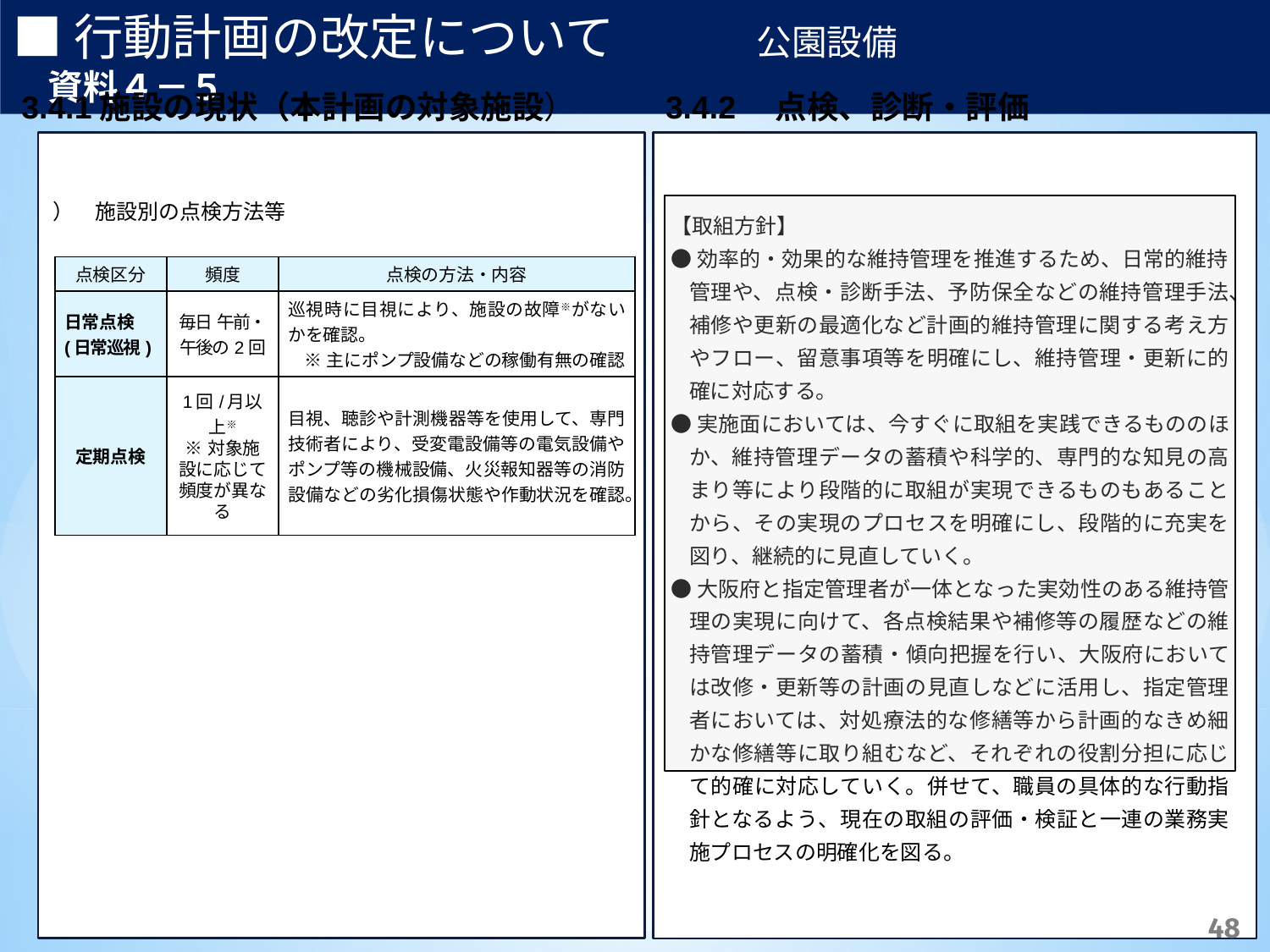

■行動計画の改定について　　　　公園設備　　　　　　　　　　　資料４－５
3.4.2　点検、診断・評価
3.4.1施設の現状（本計画の対象施設）
(1)　基本的な考え方
【補足】	体制は主に行っている実施主体を記載しており、これによらない場合もある。
※1	日常点検の頻度は当該路線により異なり、交通量2万台/日以上の路線では週2回、それ以外では週1回の頻度で実施。
※2	臨時的に行う緊急点検等は必要に応じて随意実施。

）　施設別の点検方法等

【取組方針】
●効率的・効果的な維持管理を推進するため、日常的維持管理や、点検・診断手法、予防保全などの維持管理手法、補修や更新の最適化など計画的維持管理に関する考え方やフロー、留意事項等を明確にし、維持管理・更新に的確に対応する。
●実施面においては、今すぐに取組を実践できるもののほか、維持管理データの蓄積や科学的、専門的な知見の高まり等により段階的に取組が実現できるものもあることから、その実現のプロセスを明確にし、段階的に充実を図り、継続的に見直していく。
●大阪府と指定管理者が一体となった実効性のある維持管理の実現に向けて、各点検結果や補修等の履歴などの維持管理データの蓄積・傾向把握を行い、大阪府においては改修・更新等の計画の見直しなどに活用し、指定管理者においては、対処療法的な修繕等から計画的なきめ細かな修繕等に取り組むなど、それぞれの役割分担に応じて的確に対応していく。併せて、職員の具体的な行動指針となるよう、現在の取組の評価・検証と一連の業務実施プロセスの明確化を図る。
| 点検区分 | 頻度 | 点検の方法・内容 |
| --- | --- | --- |
| 日常点検 (日常巡視) | 毎日 午前・ 午後の2回 | 巡視時に目視により、施設の故障※がないかを確認。 ※主にポンプ設備などの稼働有無の確認 |
| 定期点検 | 1回/月以上※ ※対象施設に応じて頻度が異なる | 目視、聴診や計測機器等を使用して、専門技術者により、受変電設備等の電気設備やポンプ等の機械設備、火災報知器等の消防設備などの劣化損傷状態や作動状況を確認。 |

48